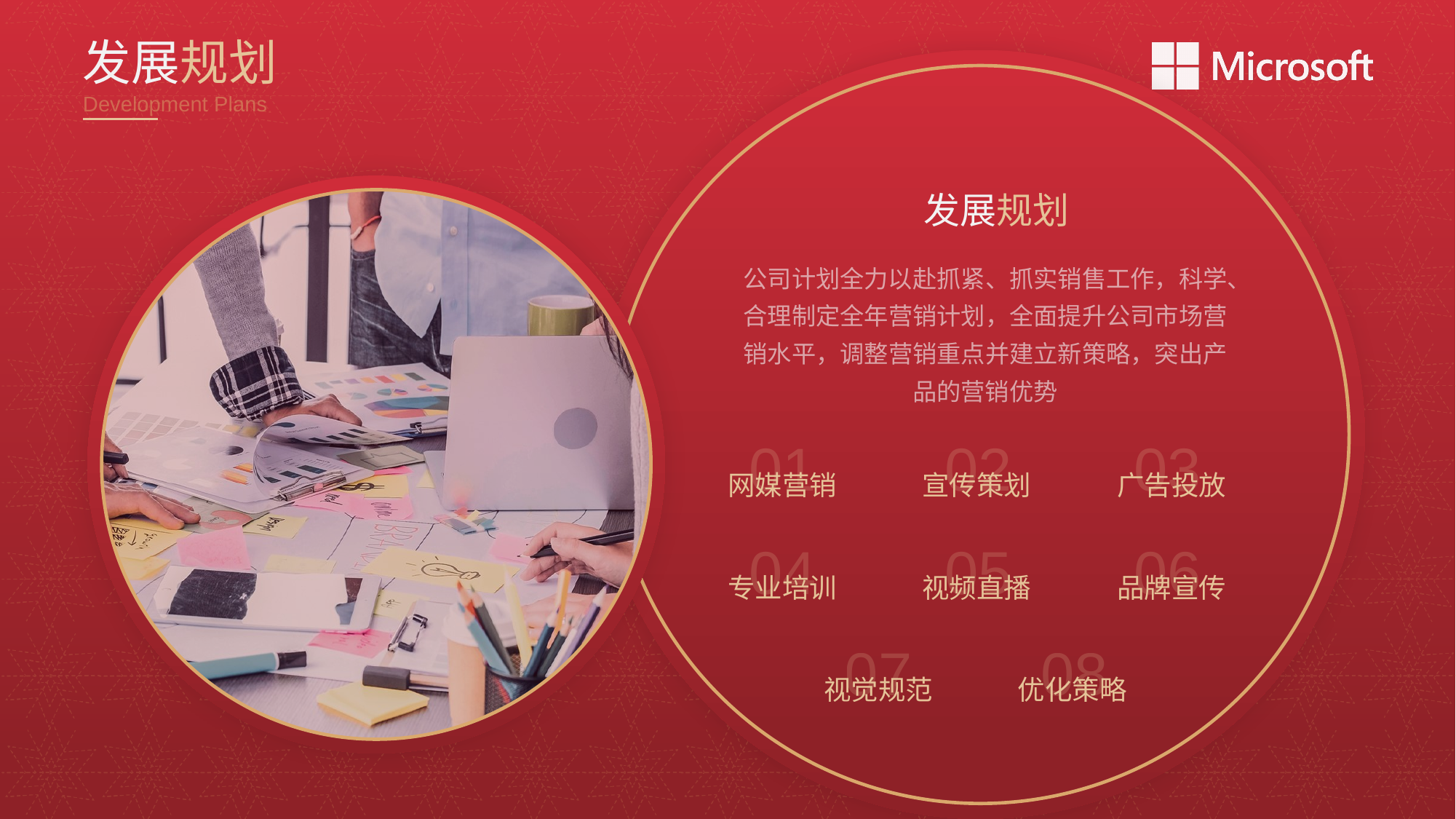

发展规划

Development Plans

发展规划
公司计划全力以赴抓紧、抓实销售工作，科学、合理制定全年营销计划，全面提升公司市场营销水平，调整营销重点并建立新策略，突出产品的营销优势
01
02
03
网媒营销
宣传策划
广告投放
04
05
06
专业培训
视频直播
品牌宣传
07
08
视觉规范
优化策略